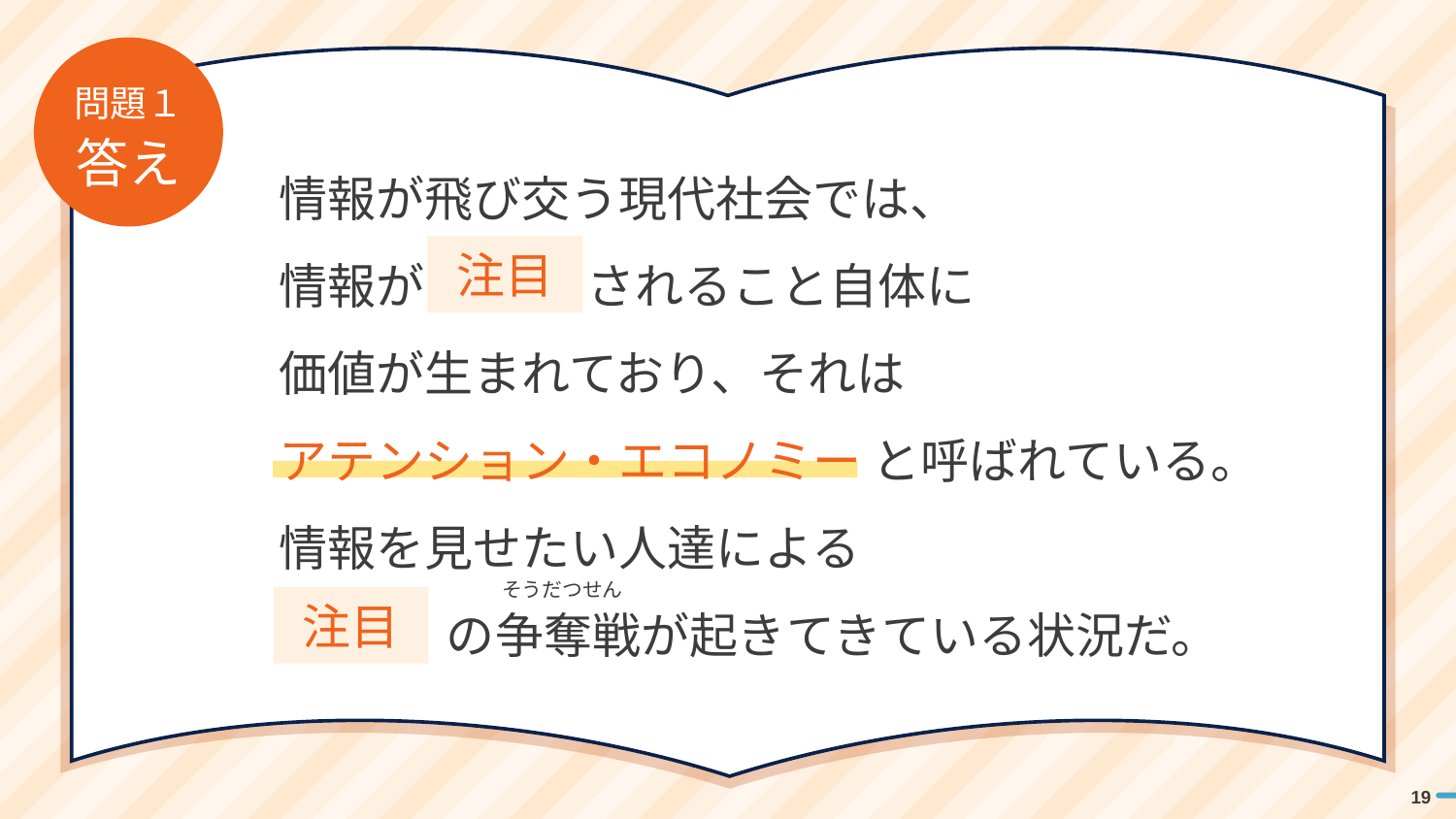

問題１
答え
情報が飛び交う現代社会では、
情報が   　　   されること自体に
価値が生まれており、それは
アテンション・エコノミー と呼ばれている。
情報を見せたい人達による
　　　  の争奪戦が起きてきている状況だ。
注目
注目

そうだつせん
19